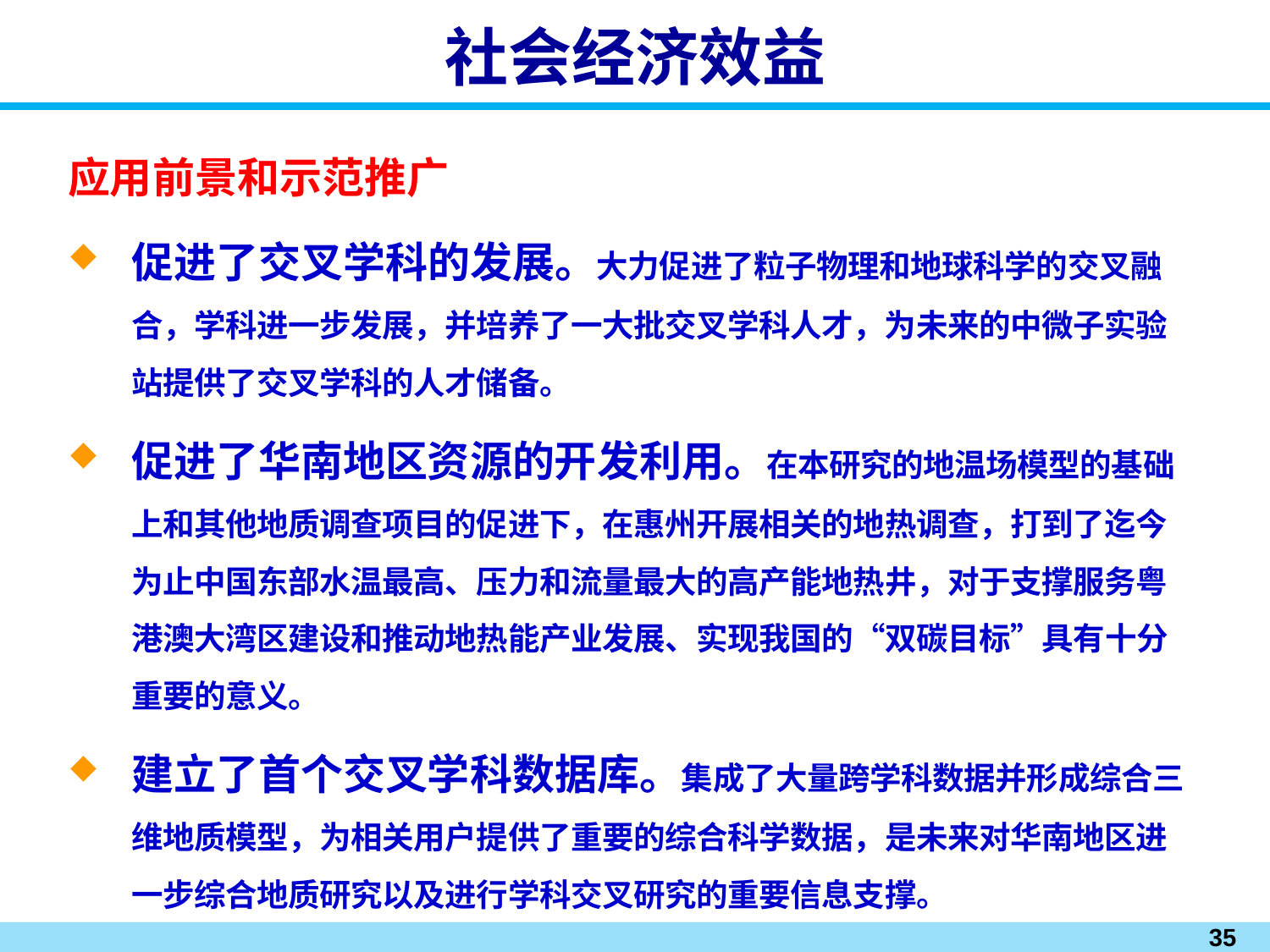

# 社会经济效益
应用前景和示范推广
促进了交叉学科的发展。大力促进了粒子物理和地球科学的交叉融合，学科进一步发展，并培养了一大批交叉学科人才，为未来的中微子实验站提供了交叉学科的人才储备。
促进了华南地区资源的开发利用。在本研究的地温场模型的基础上和其他地质调查项目的促进下，在惠州开展相关的地热调查，打到了迄今为止中国东部水温最高、压力和流量最大的高产能地热井，对于支撑服务粤港澳大湾区建设和推动地热能产业发展、实现我国的“双碳目标”具有十分重要的意义。
建立了首个交叉学科数据库。集成了大量跨学科数据并形成综合三维地质模型，为相关用户提供了重要的综合科学数据，是未来对华南地区进一步综合地质研究以及进行学科交叉研究的重要信息支撑。